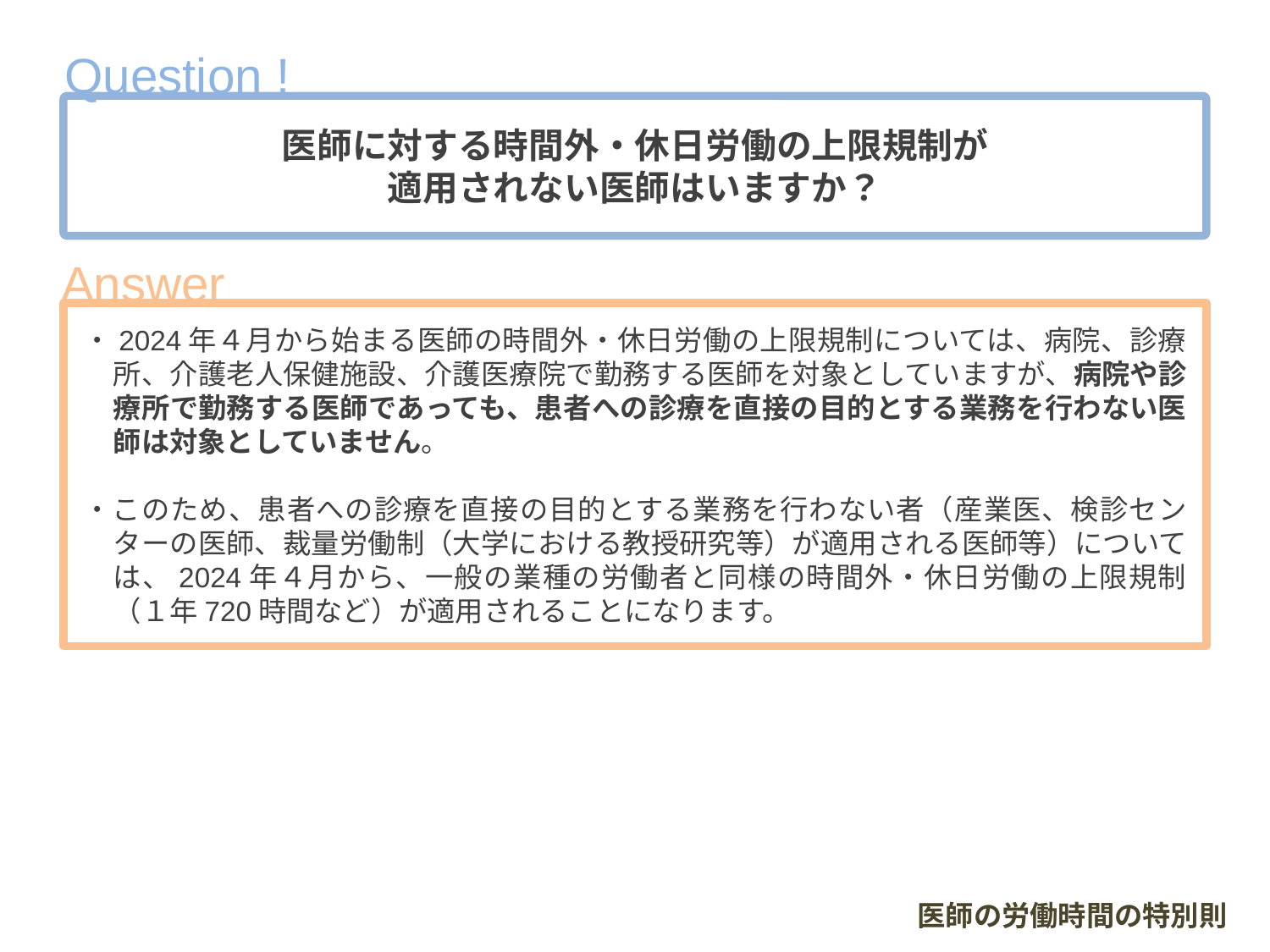

Question !
医師に対する時間外・休日労働の上限規制が
適用されない医師はいますか？
Answer
・2024年４月から始まる医師の時間外・休日労働の上限規制については、病院、診療所、介護老人保健施設、介護医療院で勤務する医師を対象としていますが、病院や診療所で勤務する医師であっても、患者への診療を直接の目的とする業務を行わない医師は対象としていません。

・このため、患者への診療を直接の目的とする業務を行わない者（産業医、検診センターの医師、裁量労働制（大学における教授研究等）が適用される医師等）については、2024年４月から、一般の業種の労働者と同様の時間外・休日労働の上限規制（１年720時間など）が適用されることになります。
医師の労働時間の特別則